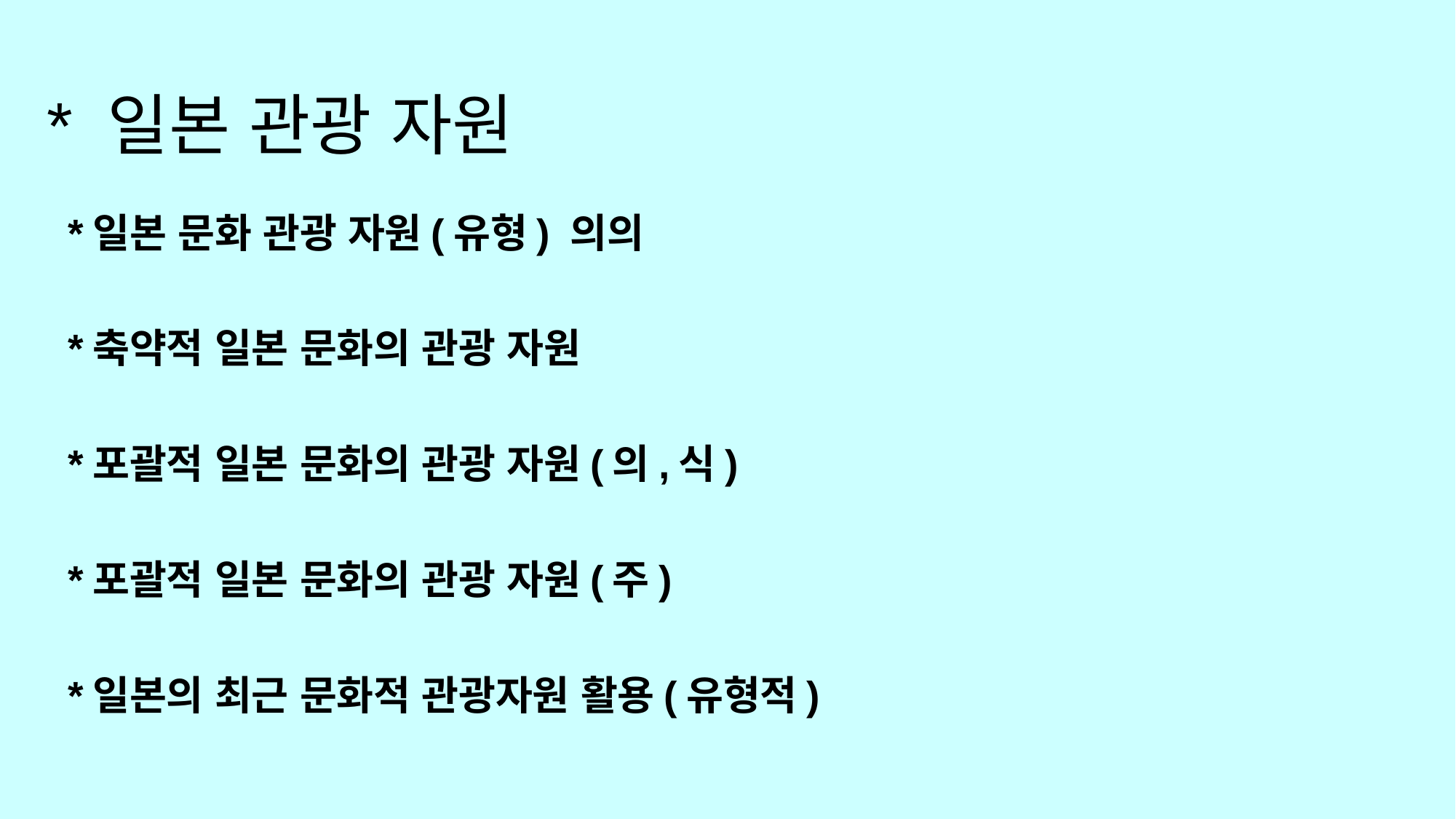

# * 일본 관광 자원
*일본 문화 관광 자원(유형) 의의

*축약적 일본 문화의 관광 자원

*포괄적 일본 문화의 관광 자원(의,식)

*포괄적 일본 문화의 관광 자원(주)

*일본의 최근 문화적 관광자원 활용(유형적)